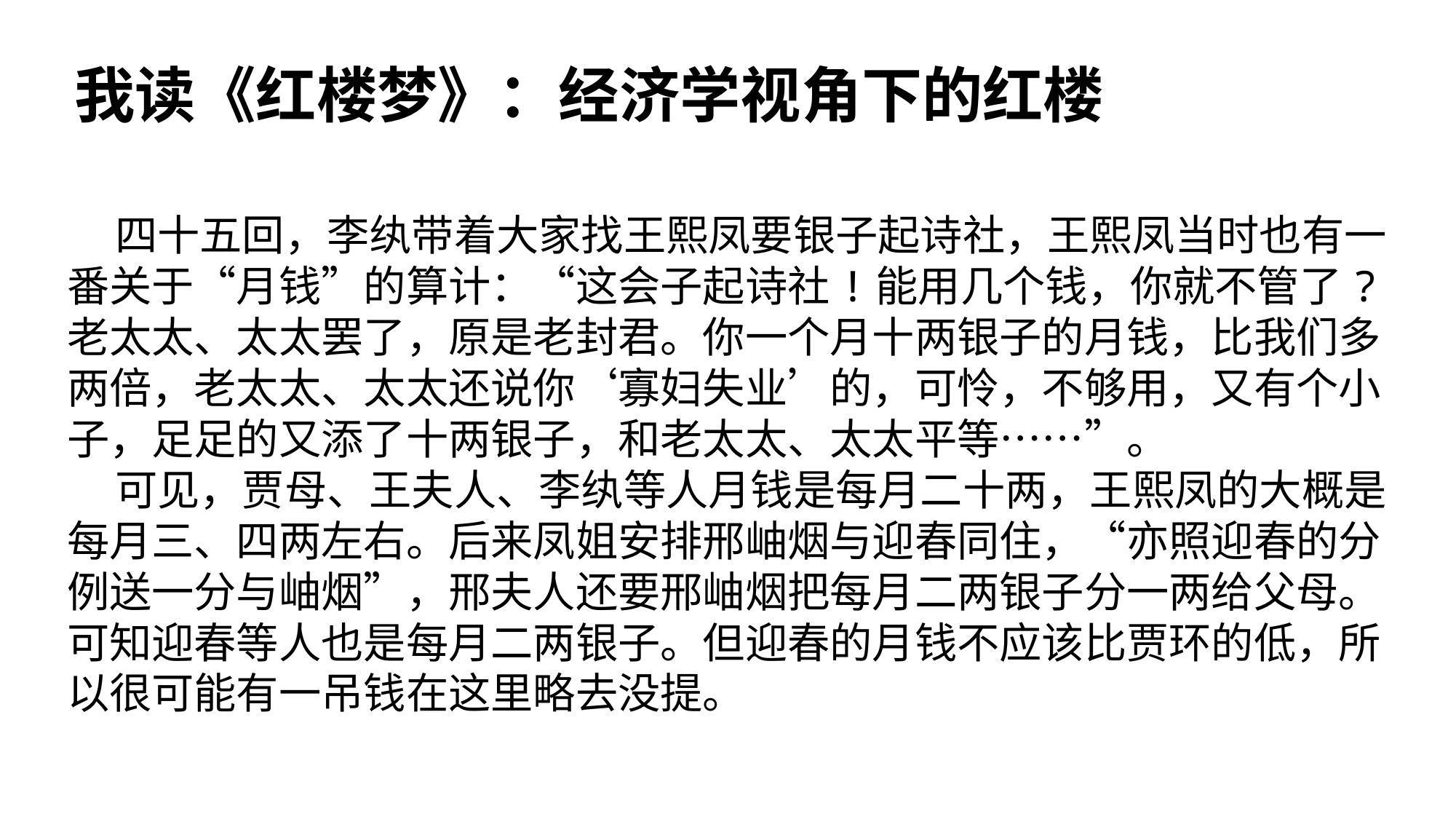

我读《红楼梦》：经济学视角下的红楼
    四十五回，李纨带着大家找王熙凤要银子起诗社，王熙凤当时也有一番关于“月钱”的算计：“这会子起诗社!能用几个钱，你就不管了?老太太、太太罢了，原是老封君。你一个月十两银子的月钱，比我们多两倍，老太太、太太还说你‘寡妇失业’的，可怜，不够用，又有个小子，足足的又添了十两银子，和老太太、太太平等……”。
    可见，贾母、王夫人、李纨等人月钱是每月二十两，王熙凤的大概是每月三、四两左右。后来凤姐安排邢岫烟与迎春同住，“亦照迎春的分例送一分与岫烟”，邢夫人还要邢岫烟把每月二两银子分一两给父母。可知迎春等人也是每月二两银子。但迎春的月钱不应该比贾环的低，所以很可能有一吊钱在这里略去没提。